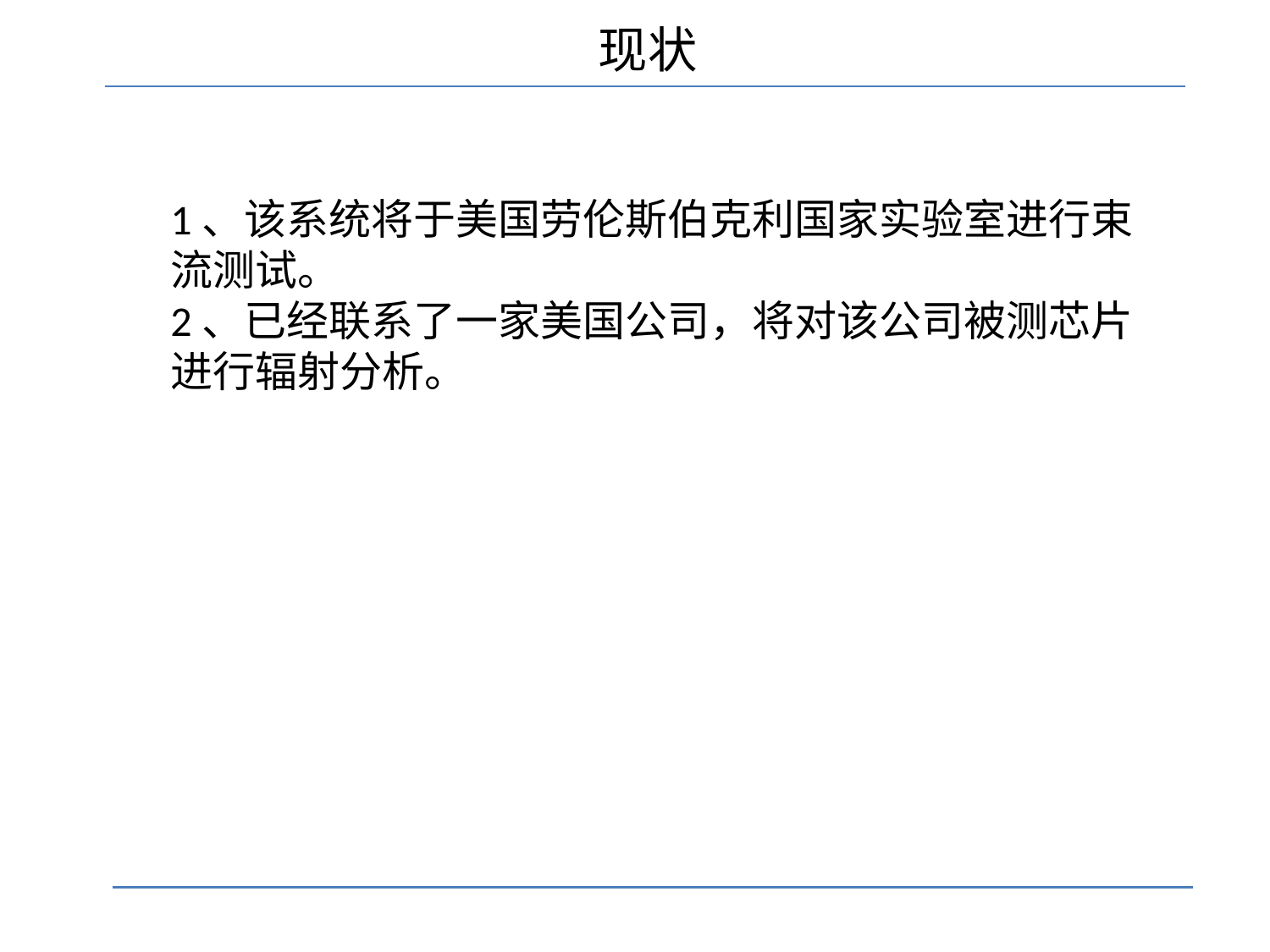

现状
1、该系统将于美国劳伦斯伯克利国家实验室进行束流测试。
2、已经联系了一家美国公司，将对该公司被测芯片进行辐射分析。